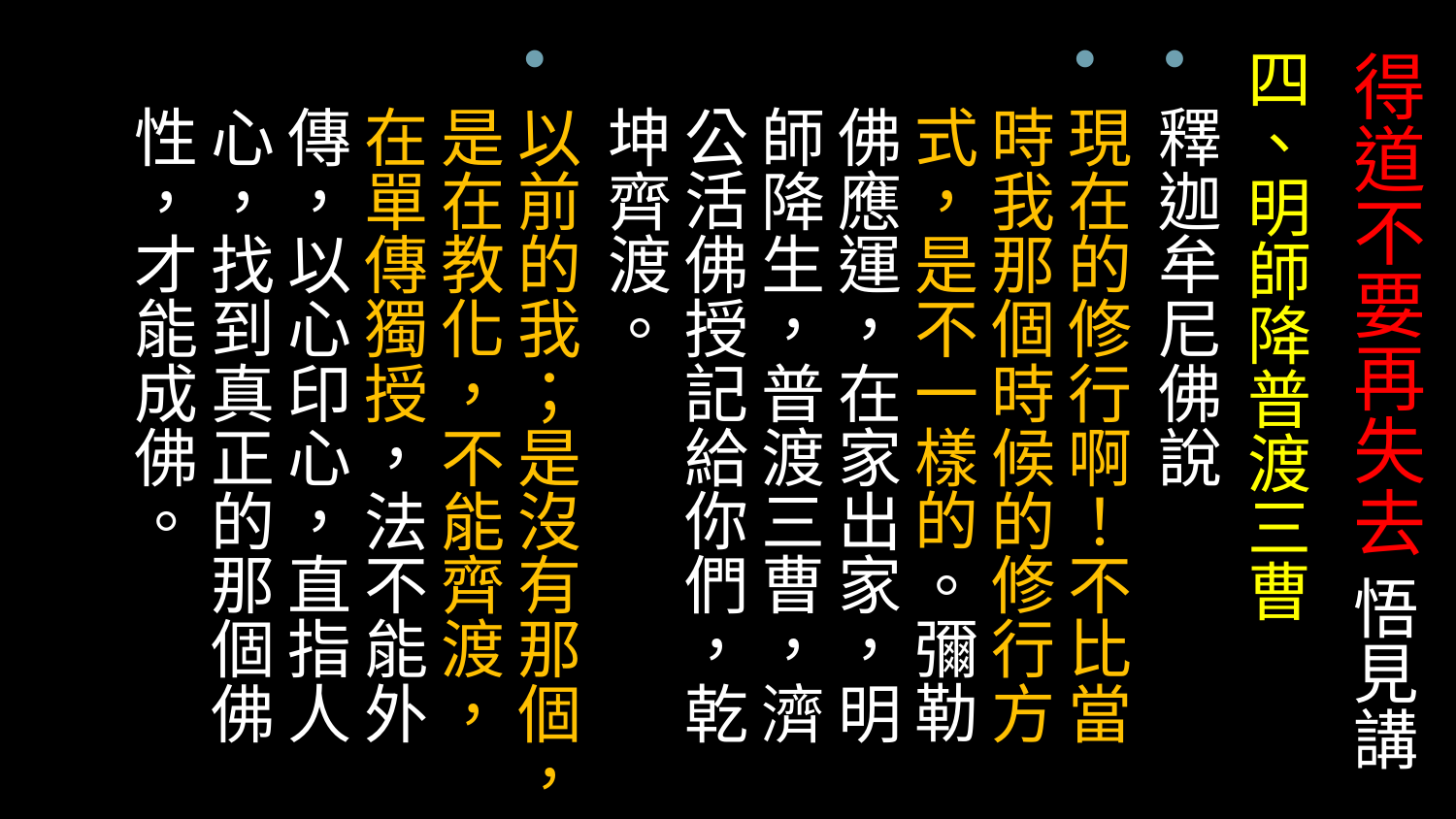

四、明師降普渡三曹
釋迦牟尼佛說
現在的修行啊！不比當時我那個時候的修行方式，是不一樣的。彌勒佛應運，在家出家，明師降生，普渡三曹，濟公活佛授記給你們，乾坤齊渡。
以前的我；是沒有那個，是在教化，不能齊渡，在單傳獨授，法不能外傳，以心印心，直指人心，找到真正的那個佛性，才能成佛。

# 得道不要再失去 悟見講